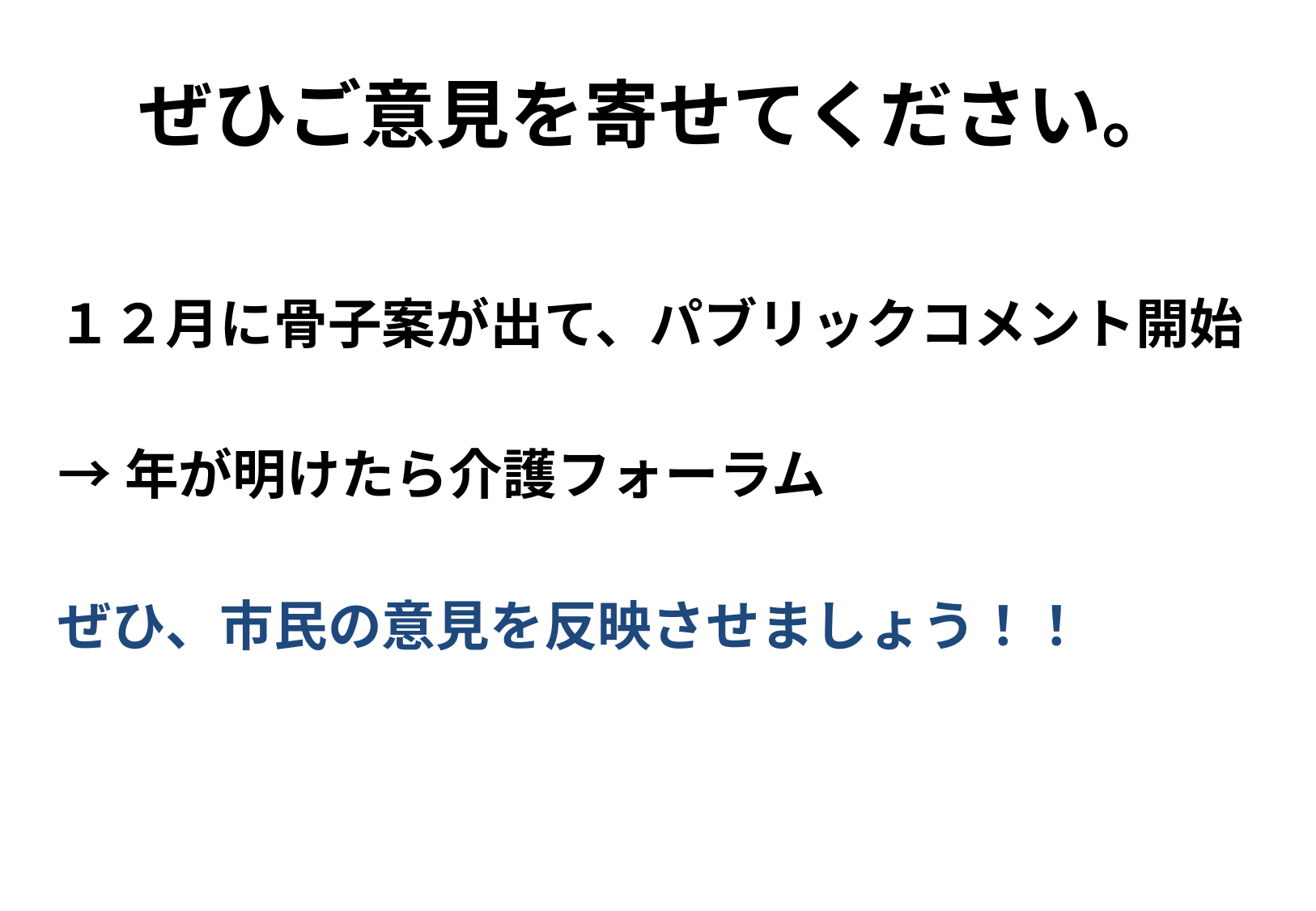

# ぜひご意見を寄せてください。
１２月に骨子案が出て、パブリックコメント開始

→年が明けたら介護フォーラム

ぜひ、市民の意見を反映させましょう！！